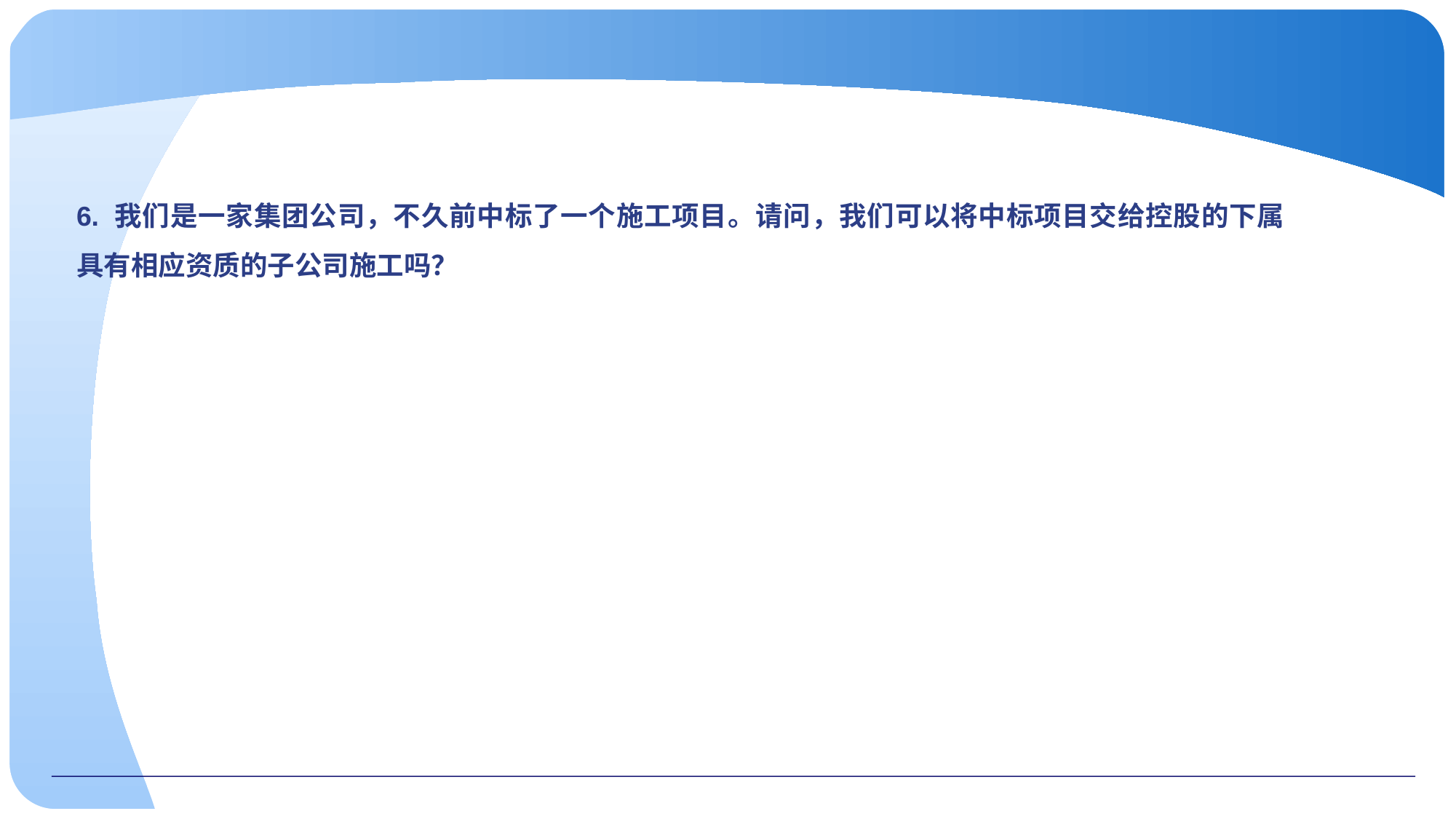

6. 我们是一家集团公司，不久前中标了一个施工项目。请问，我们可以将中标项目交给控股的下属具有相应资质的子公司施工吗？